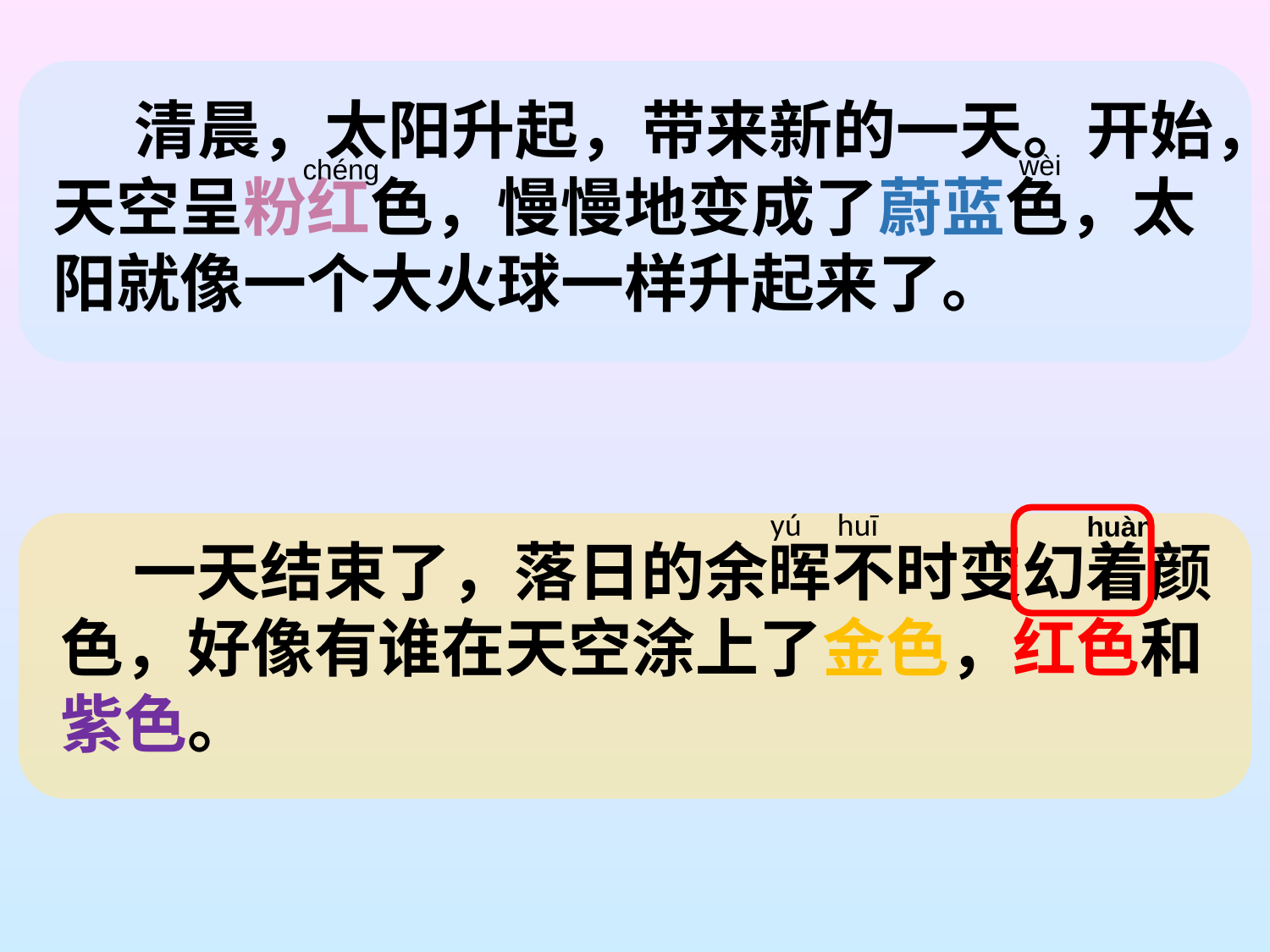

清晨，太阳升起，带来新的一天。开始，天空呈粉红色，慢慢地变成了蔚蓝色，太阳就像一个大火球一样升起来了。
chéng
wèi
yú     huī
huàn

    一天结束了，落日的余晖不时变幻着颜色，好像有谁在天空涂上了金色，红色和紫色。